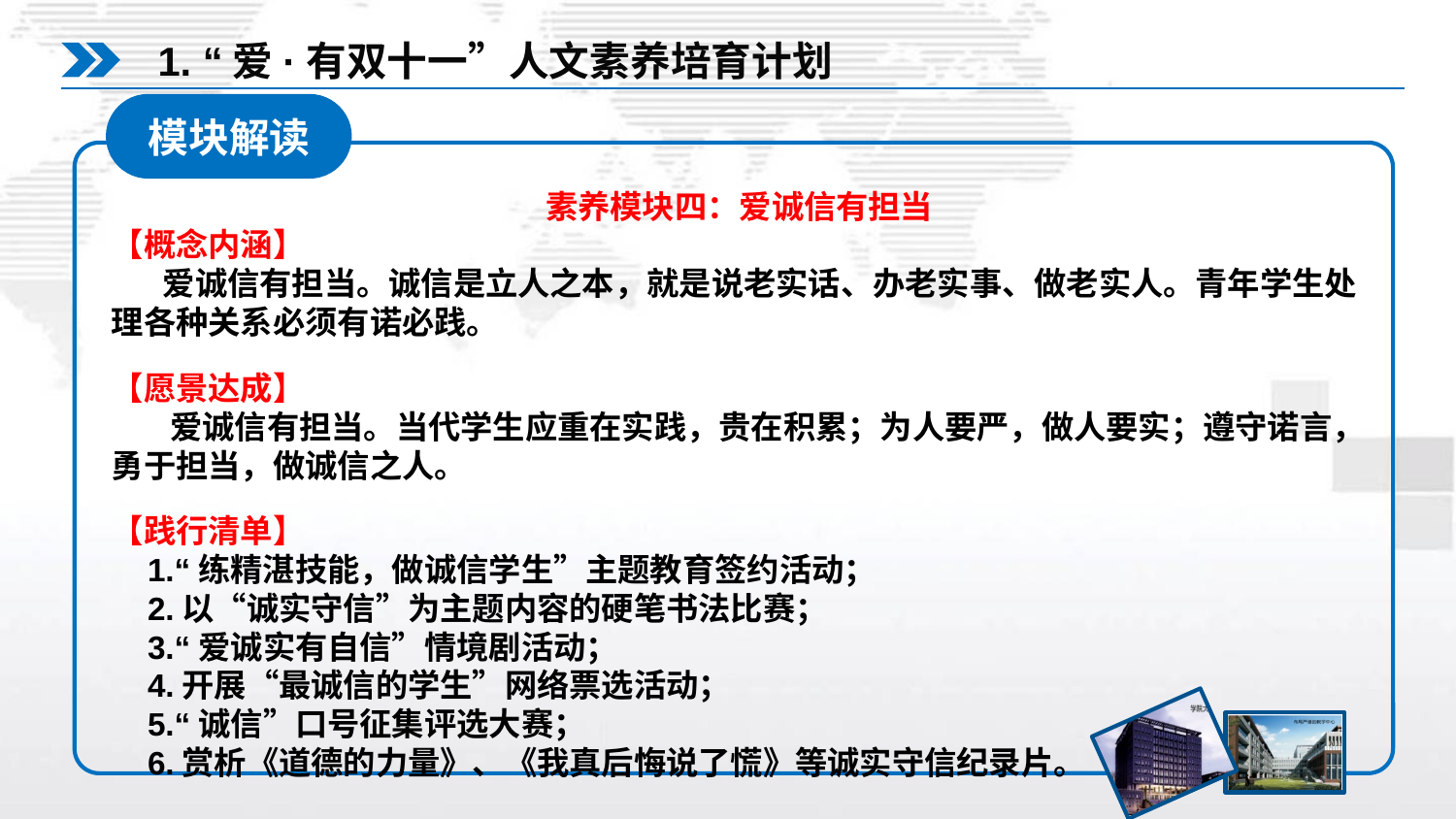

1. “爱·有双十一”人文素养培育计划

模块解读

素养模块四：爱诚信有担当
【概念内涵】
      爱诚信有担当。诚信是立人之本，就是说老实话、办老实事、做老实人。青年学生处理各种关系必须有诺必践。

【愿景达成】
       爱诚信有担当。当代学生应重在实践，贵在积累；为人要严，做人要实；遵守诺言，勇于担当，做诚信之人。

【践行清单】
    1.“练精湛技能，做诚信学生”主题教育签约活动；
    2.以“诚实守信”为主题内容的硬笔书法比赛；
    3.“爱诚实有自信”情境剧活动；
    4.开展“最诚信的学生”网络票选活动；
    5.“诚信”口号征集评选大赛；
    6.赏析《道德的力量》、《我真后悔说了慌》等诚实守信纪录片。